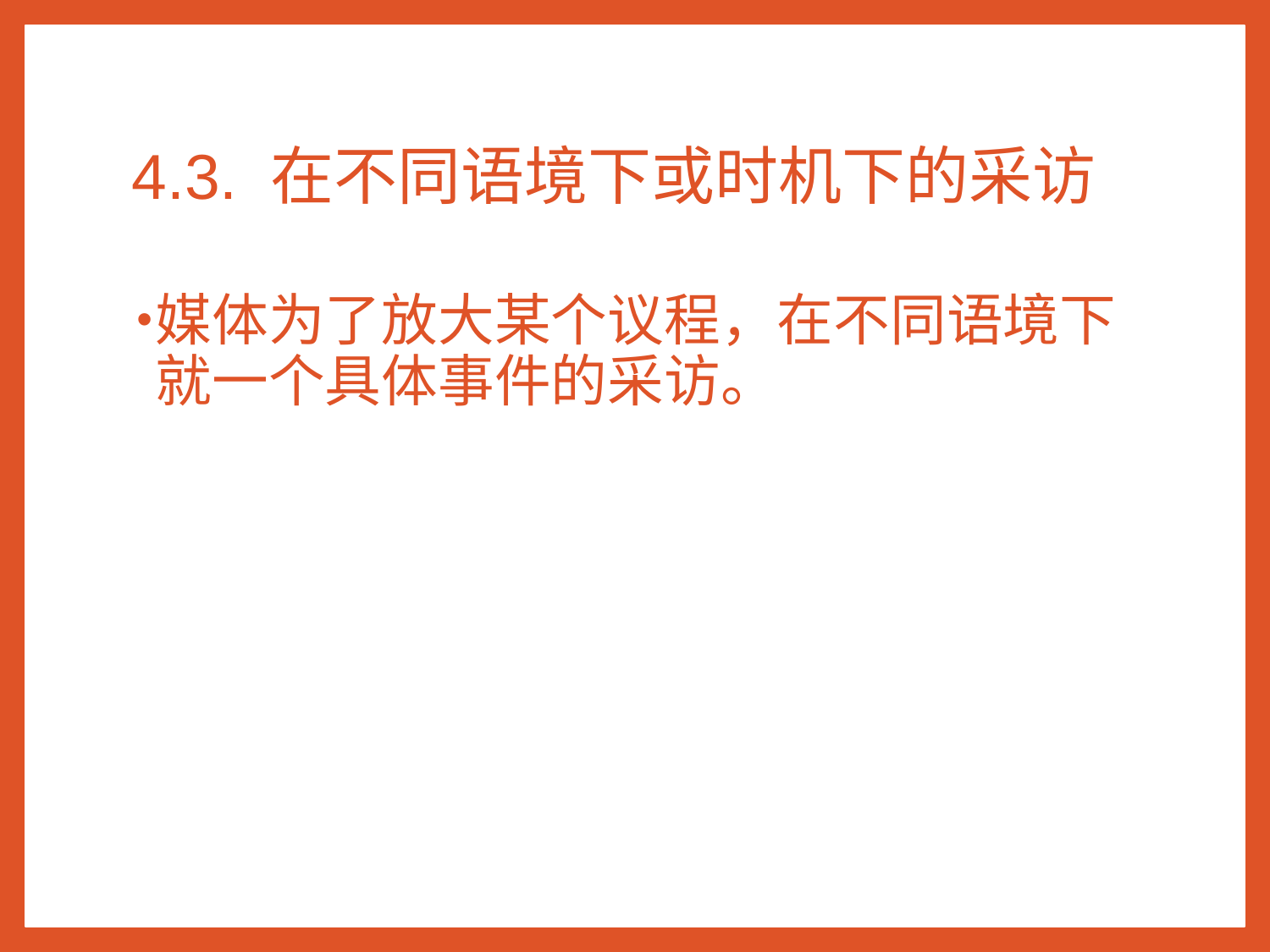

# 4.3. 在不同语境下或时机下的采访
媒体为了放大某个议程，在不同语境下就一个具体事件的采访。